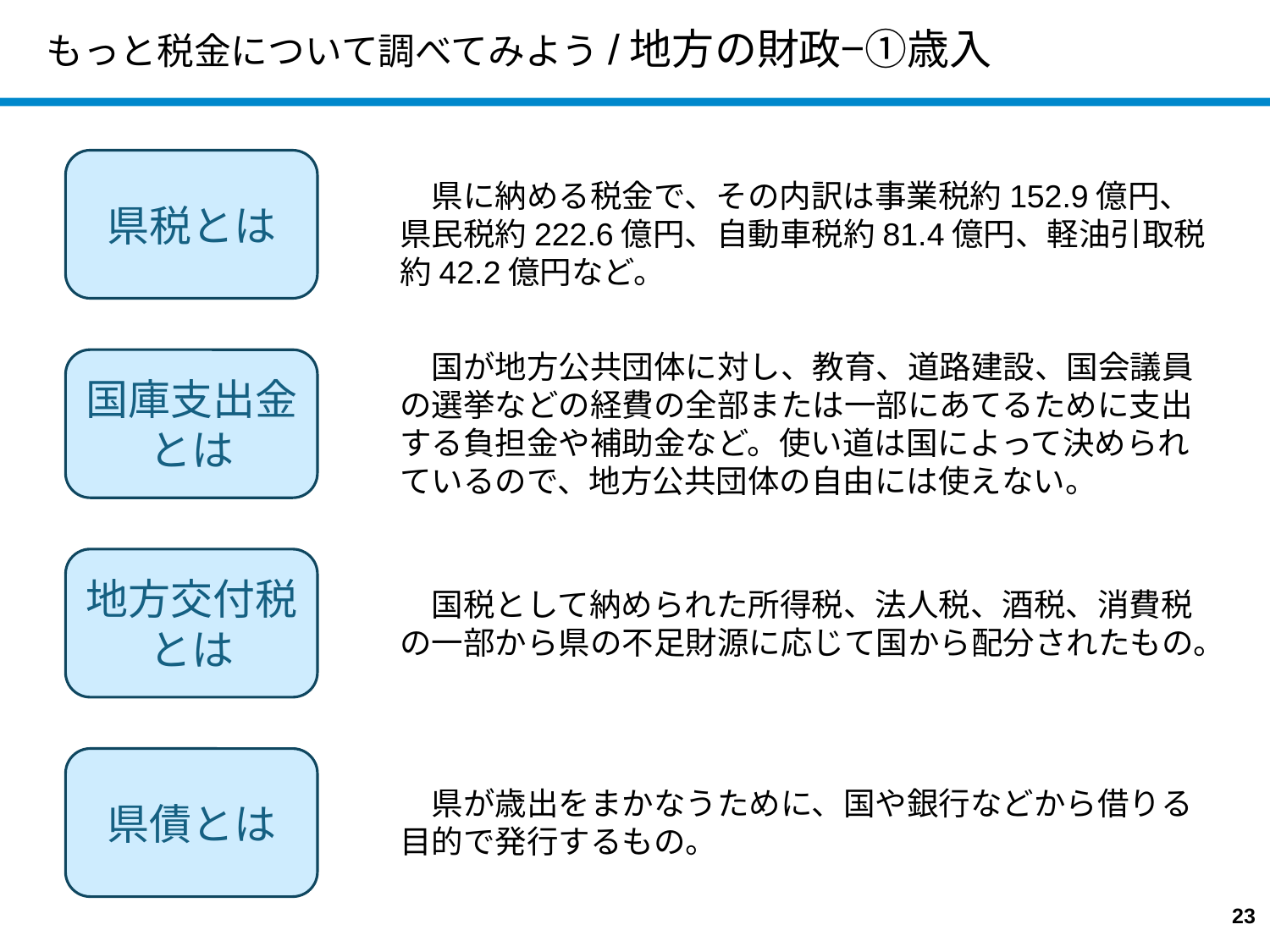

もっと税金について調べてみよう/地方の財政−①歳入
県税とは
　県に納める税金で、その内訳は事業税約152.9億円、県民税約222.6億円、自動車税約81.4億円、軽油引取税約42.2億円など。
　国が地方公共団体に対し、教育、道路建設、国会議員の選挙などの経費の全部または一部にあてるために支出する負担金や補助金など。使い道は国によって決められているので、地方公共団体の自由には使えない。
国庫支出金とは
地方交付税とは
　国税として納められた所得税、法人税、酒税、消費税の一部から県の不足財源に応じて国から配分されたもの。
県債とは
　県が歳出をまかなうために、国や銀行などから借りる目的で発行するもの。
23